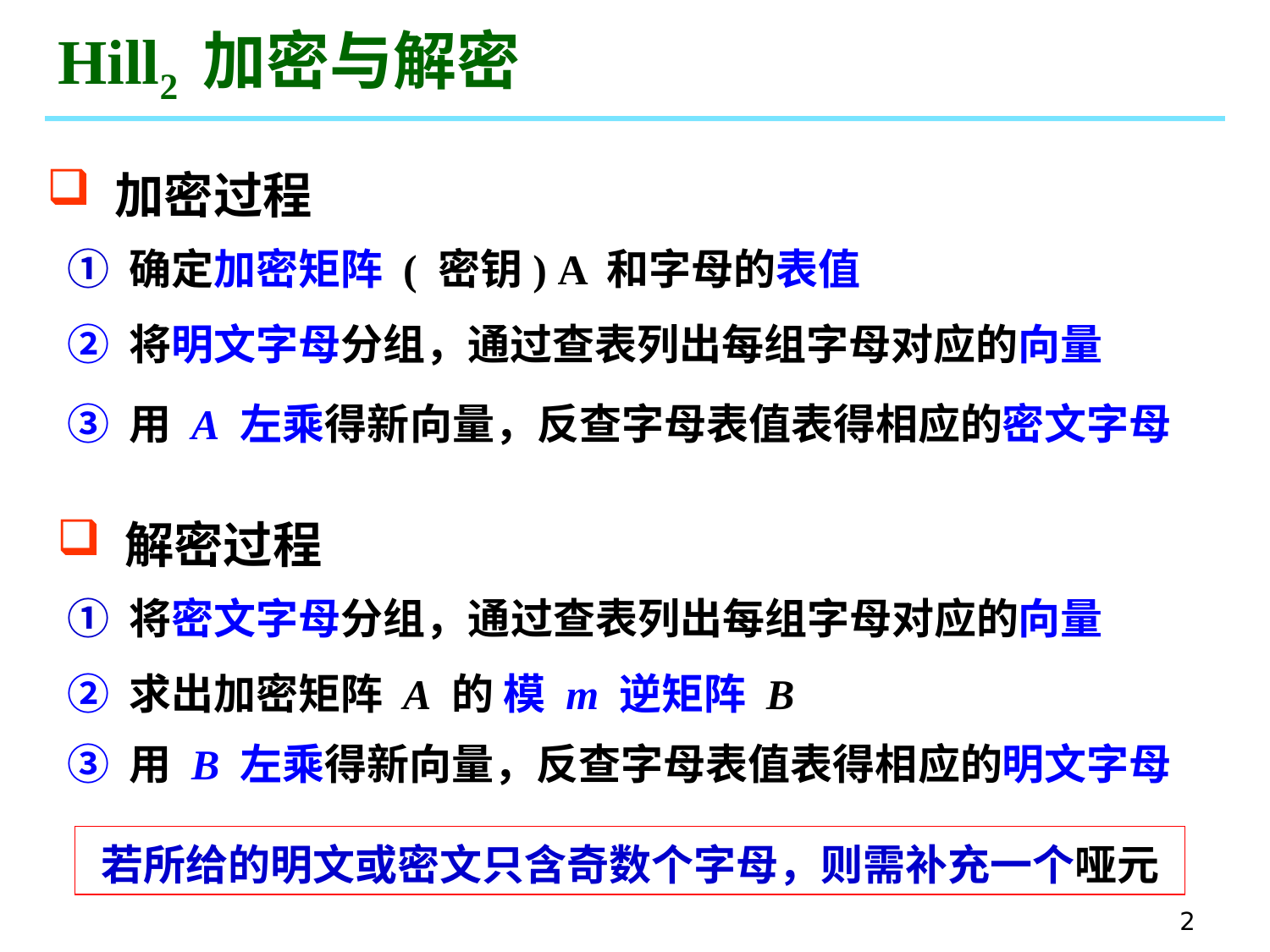

# Hill2 加密与解密
 加密过程
① 确定加密矩阵 ( 密钥) A 和字母的表值
② 将明文字母分组，通过查表列出每组字母对应的向量
③ 用 A 左乘得新向量，反查字母表值表得相应的密文字母
 解密过程
① 将密文字母分组，通过查表列出每组字母对应的向量
② 求出加密矩阵 A 的 模 m 逆矩阵 B
③ 用 B 左乘得新向量，反查字母表值表得相应的明文字母
若所给的明文或密文只含奇数个字母，则需补充一个哑元
2